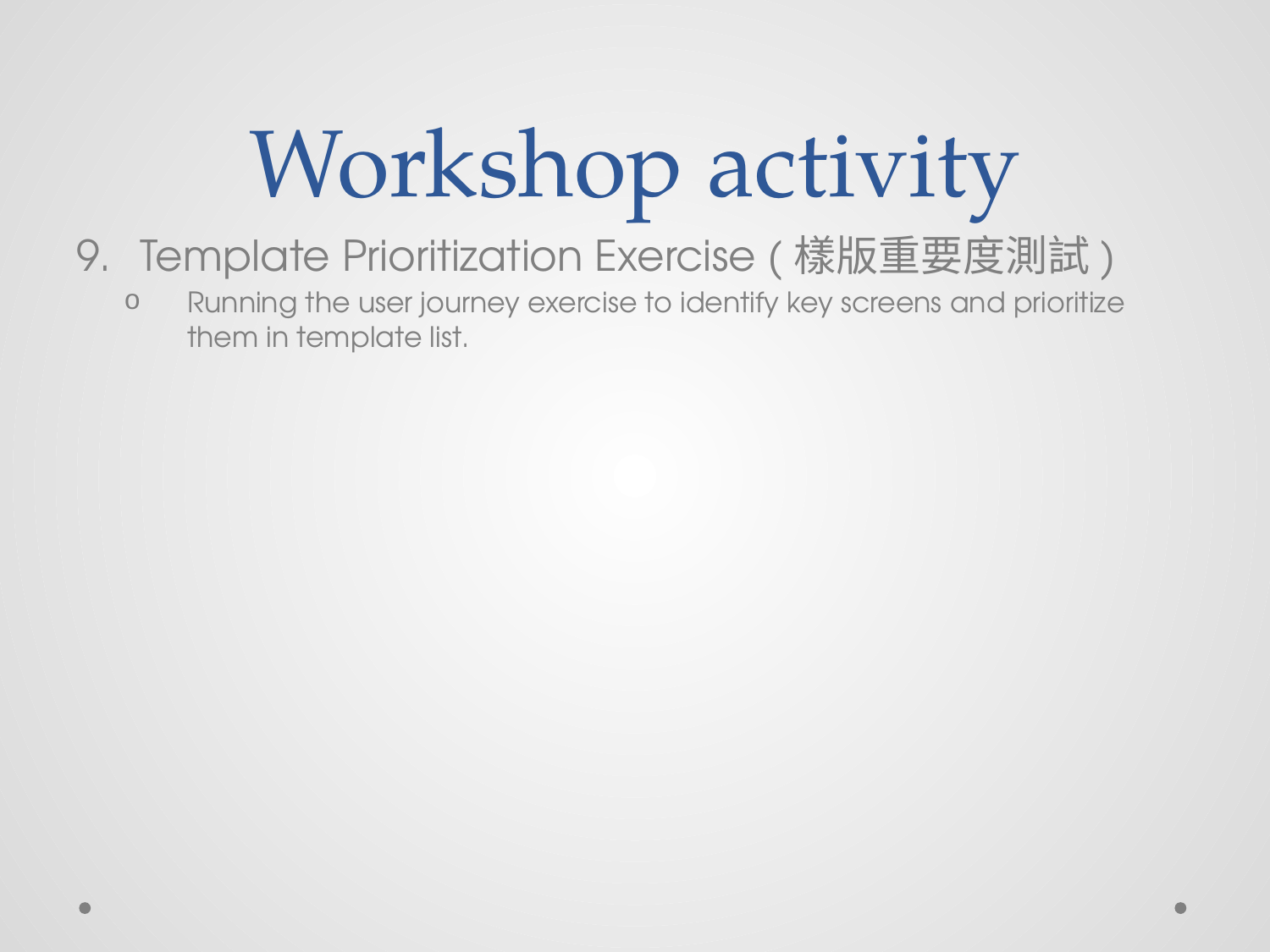

# Workshop activity
Template Prioritization Exercise (樣版重要度測試)
Running the user journey exercise to identify key screens and prioritize them in template list.